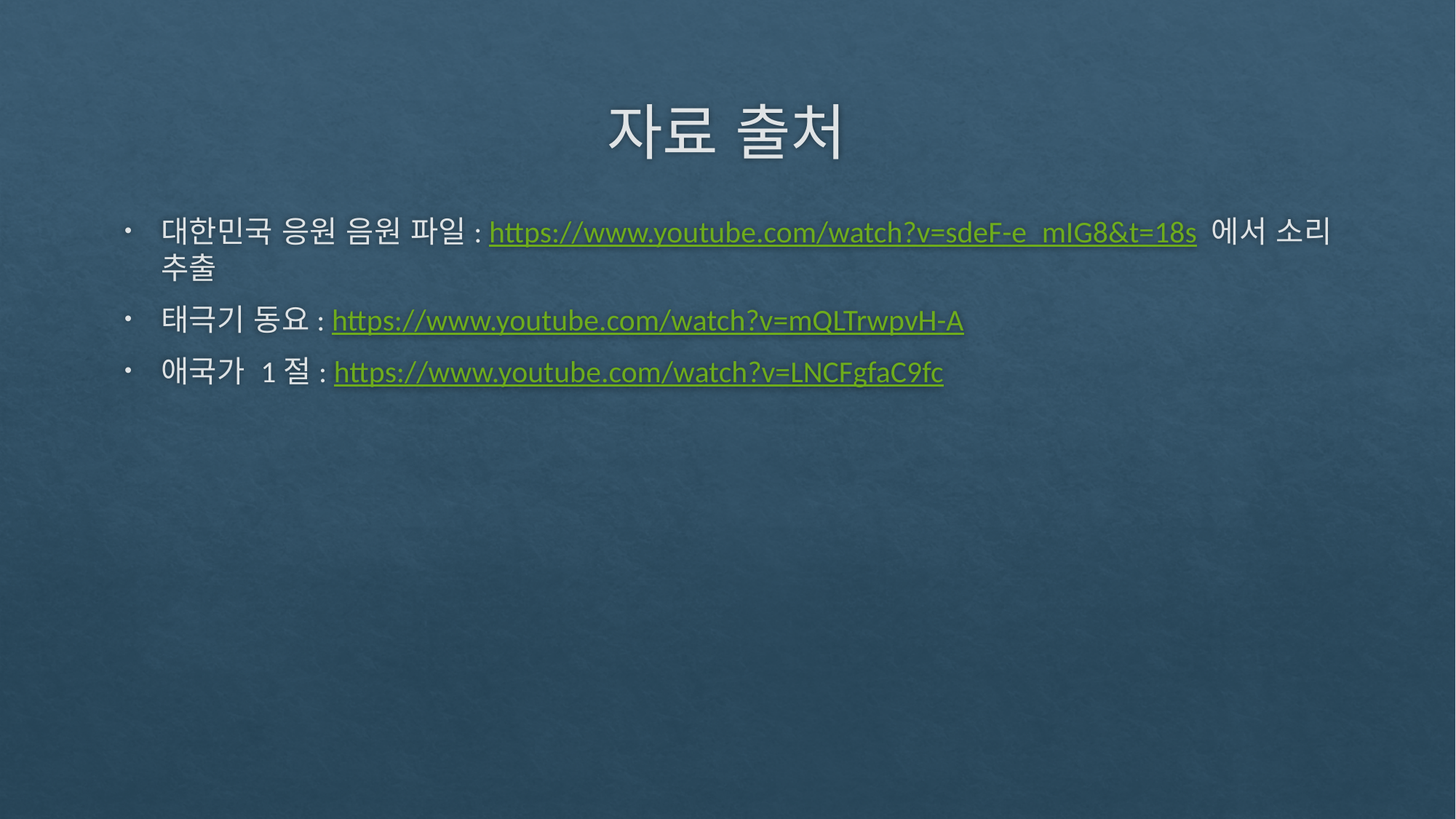

# 자료 출처
대한민국 응원 음원 파일: https://www.youtube.com/watch?v=sdeF-e_mIG8&t=18s 에서 소리 추출
태극기 동요: https://www.youtube.com/watch?v=mQLTrwpvH-A
애국가 1절: https://www.youtube.com/watch?v=LNCFgfaC9fc